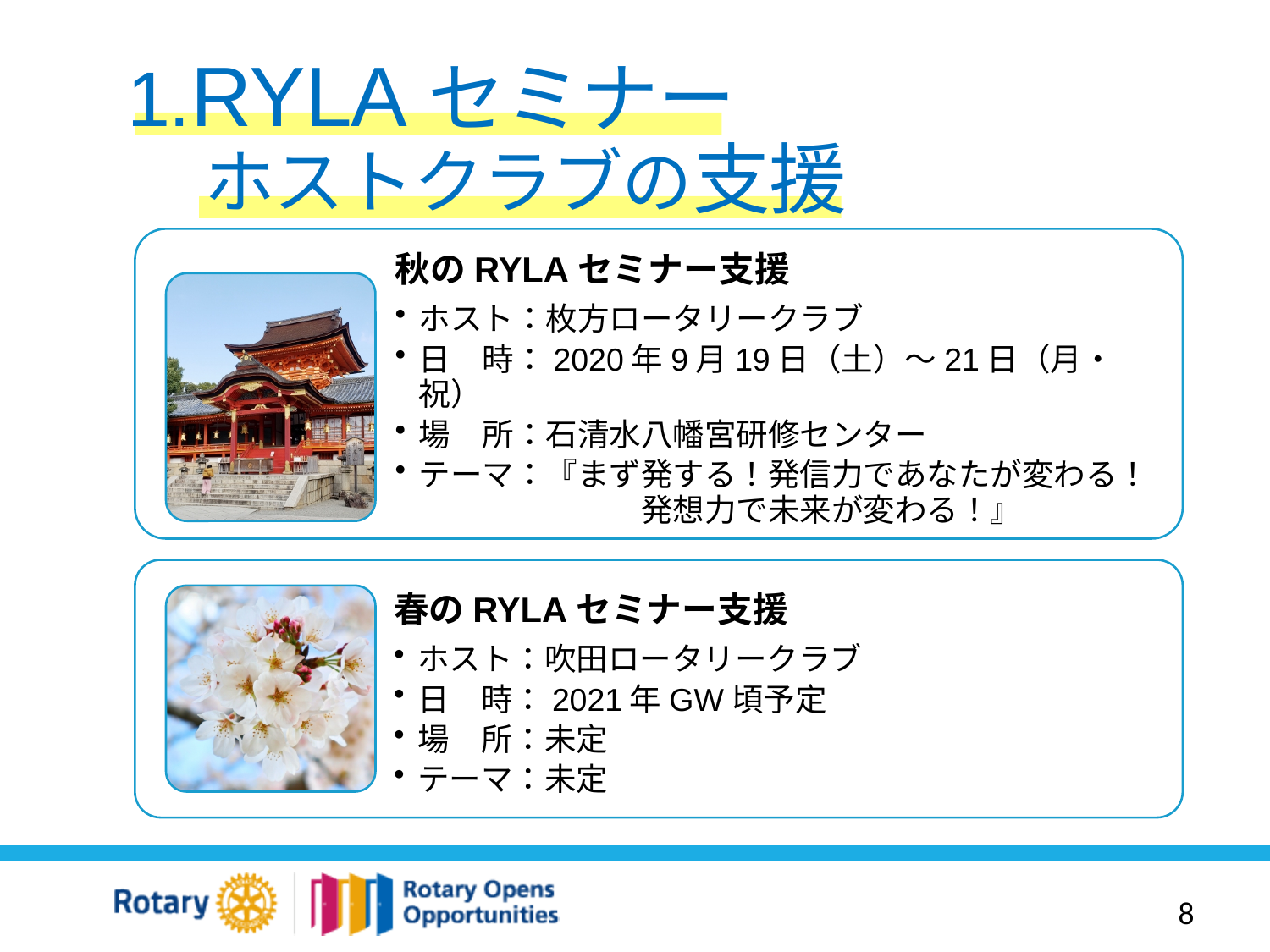

# 1.RYLAセミナー 　ホストクラブの支援

秋のRYLAセミナー支援
ホスト：枚方ロータリークラブ
日　時：2020年9月19日（土）～21日（月・祝）
場　所：石清水八幡宮研修センター
テーマ：『まず発する！発信力であなたが変わる！
　　　　　　　発想力で未来が変わる！』
春のRYLAセミナー支援
ホスト：吹田ロータリークラブ
日　時：2021年GW頃予定
場　所：未定
テーマ：未定